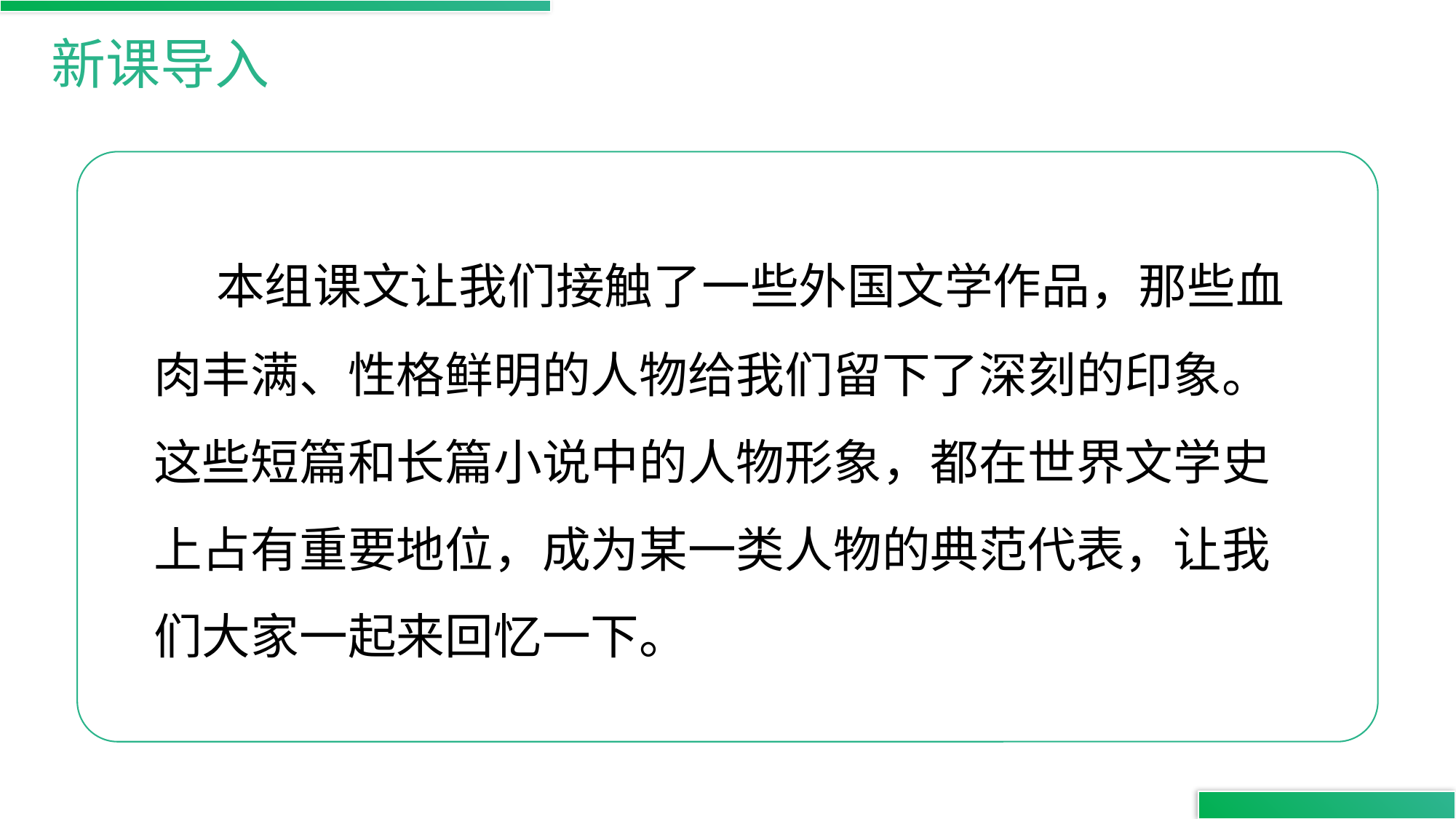

新课导入
    本组课文让我们接触了一些外国文学作品，那些血肉丰满、性格鲜明的人物给我们留下了深刻的印象。这些短篇和长篇小说中的人物形象，都在世界文学史上占有重要地位，成为某一类人物的典范代表，让我们大家一起来回忆一下。